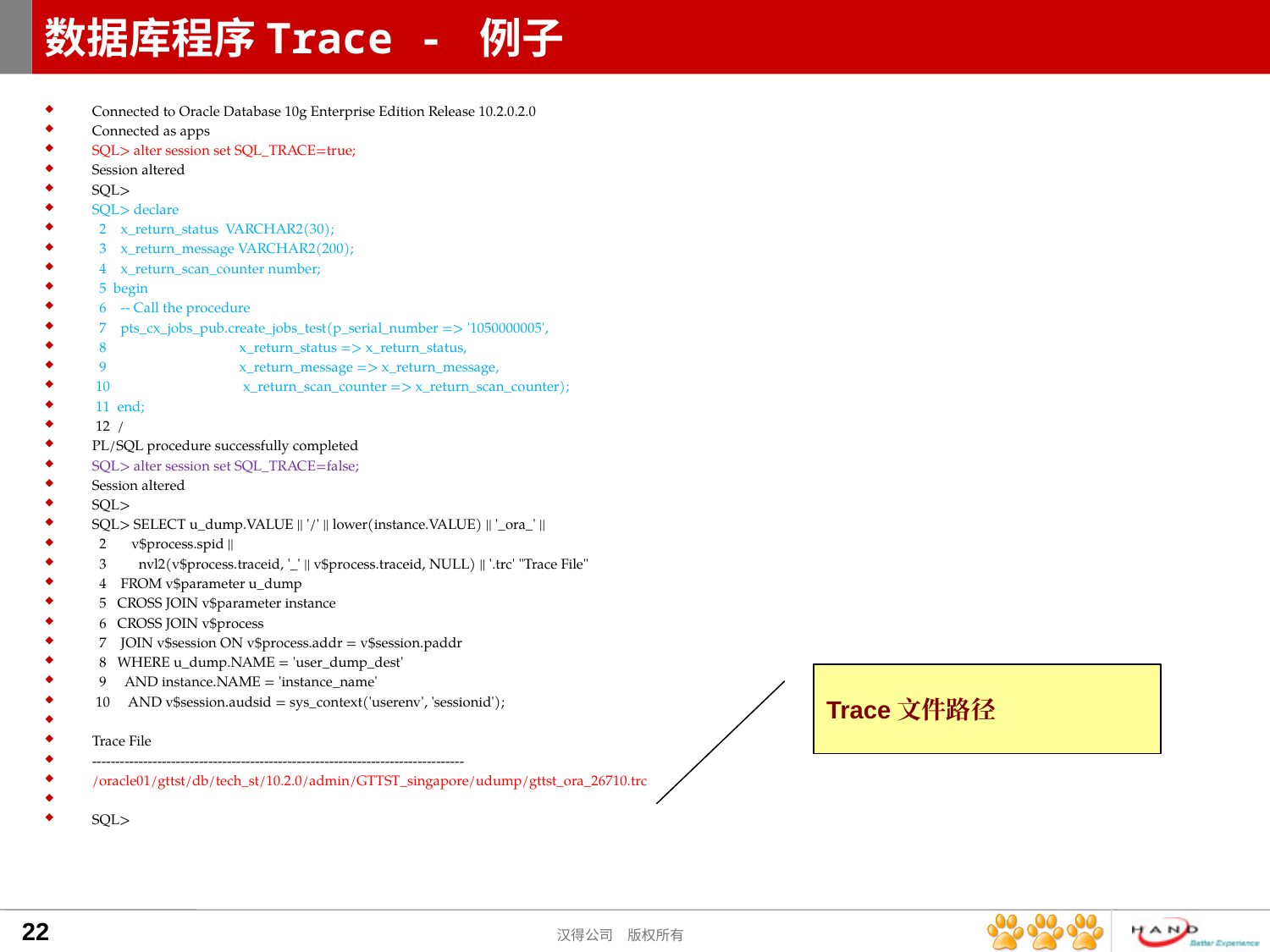

# 数据库程序Trace - 例子
Connected to Oracle Database 10g Enterprise Edition Release 10.2.0.2.0
Connected as apps
SQL> alter session set SQL_TRACE=true;
Session altered
SQL>
SQL> declare
  2    x_return_status  VARCHAR2(30);
  3    x_return_message VARCHAR2(200);
  4    x_return_scan_counter number;
  5  begin
  6    -- Call the procedure
  7    pts_cx_jobs_pub.create_jobs_test(p_serial_number => '1050000005',
  8                                     x_return_status => x_return_status,
  9                                     x_return_message => x_return_message,
 10                                     x_return_scan_counter => x_return_scan_counter);
 11  end;
 12  /
PL/SQL procedure successfully completed
SQL> alter session set SQL_TRACE=false;
Session altered
SQL>
SQL> SELECT u_dump.VALUE || '/' || lower(instance.VALUE) || '_ora_' ||
  2       v$process.spid ||
  3         nvl2(v$process.traceid, '_' || v$process.traceid, NULL) || '.trc' "Trace File"
  4    FROM v$parameter u_dump
  5   CROSS JOIN v$parameter instance
  6   CROSS JOIN v$process
  7    JOIN v$session ON v$process.addr = v$session.paddr
  8   WHERE u_dump.NAME = 'user_dump_dest'
  9     AND instance.NAME = 'instance_name'
 10     AND v$session.audsid = sys_context('userenv', 'sessionid');

Trace File
--------------------------------------------------------------------------------
/oracle01/gttst/db/tech_st/10.2.0/admin/GTTST_singapore/udump/gttst_ora_26710.trc

SQL>
Trace文件路径
22